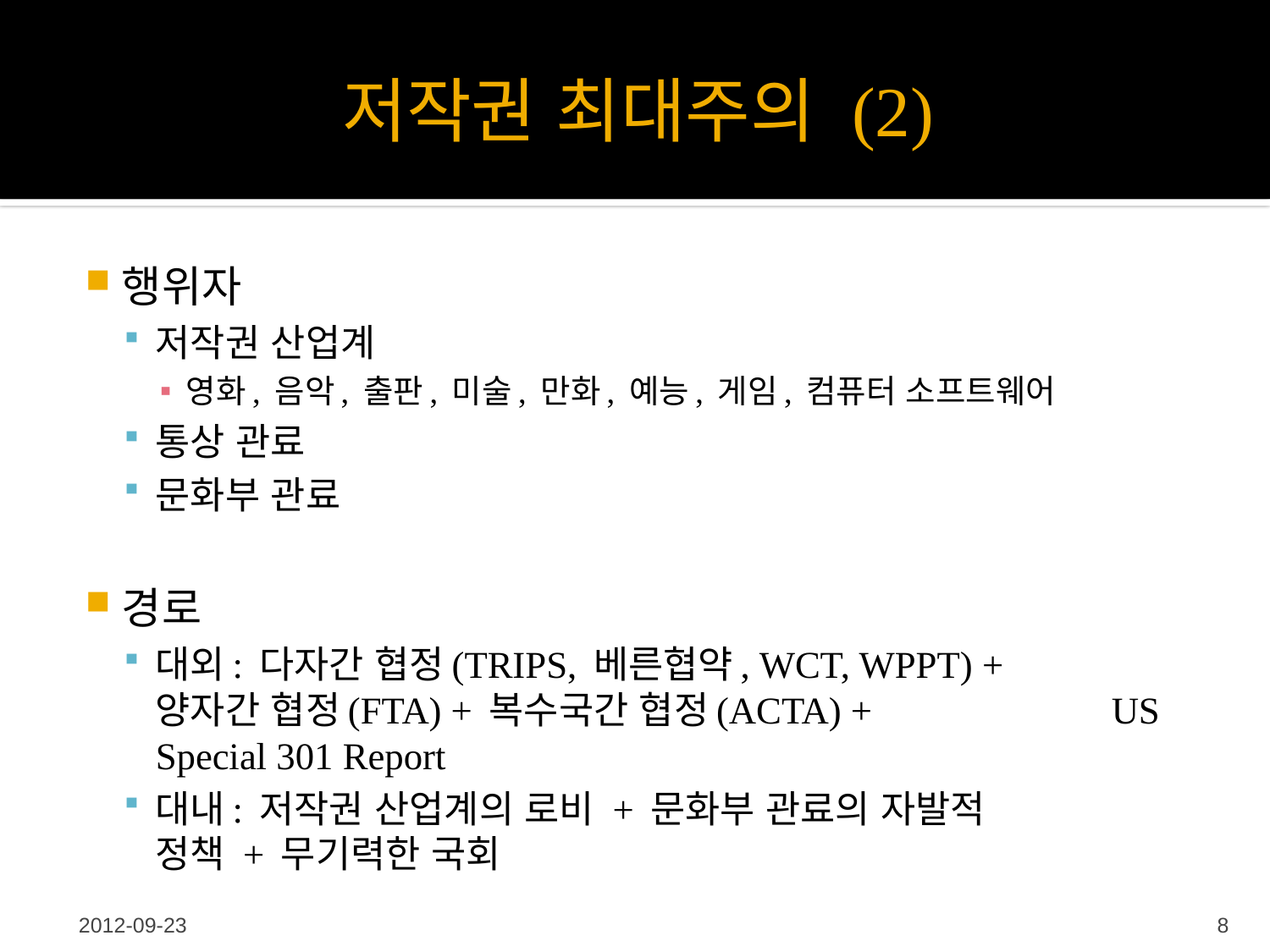

# 저작권 최대주의 (2)
행위자
저작권 산업계
영화, 음악, 출판, 미술, 만화, 예능, 게임, 컴퓨터 소프트웨어
통상 관료
문화부 관료

경로
대외: 다자간 협정(TRIPS, 베른협약, WCT, WPPT) + 	        	        양자간 협정(FTA) + 복수국간 협정(ACTA) + 	        	        US Special 301 Report
대내: 저작권 산업계의 로비 + 문화부 관료의 자발적         	        정책 + 무기력한 국회
2012-09-23
8